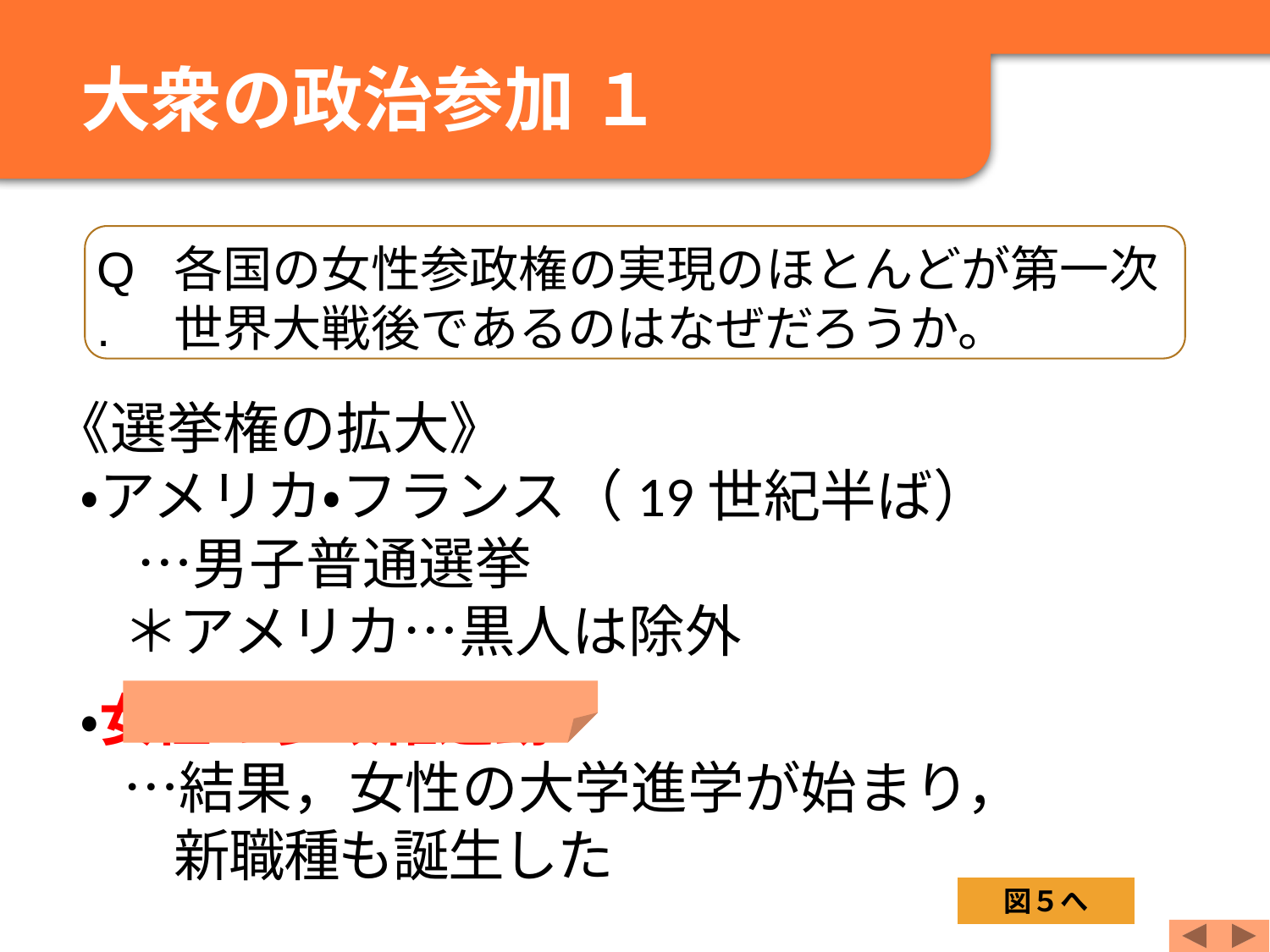

大衆の政治参加 １

Q.
各国の女性参政権の実現のほとんどが第一次世界大戦後であるのはなぜだろうか。
《選挙権の拡大》
 ・アメリカ・フランス（19世紀半ば）
 　…男子普通選挙
　 ＊アメリカ…黒人は除外
 ・女性の参政権運動
　 …結果，女性の大学進学が始まり，
　　 新職種も誕生した

図５へ